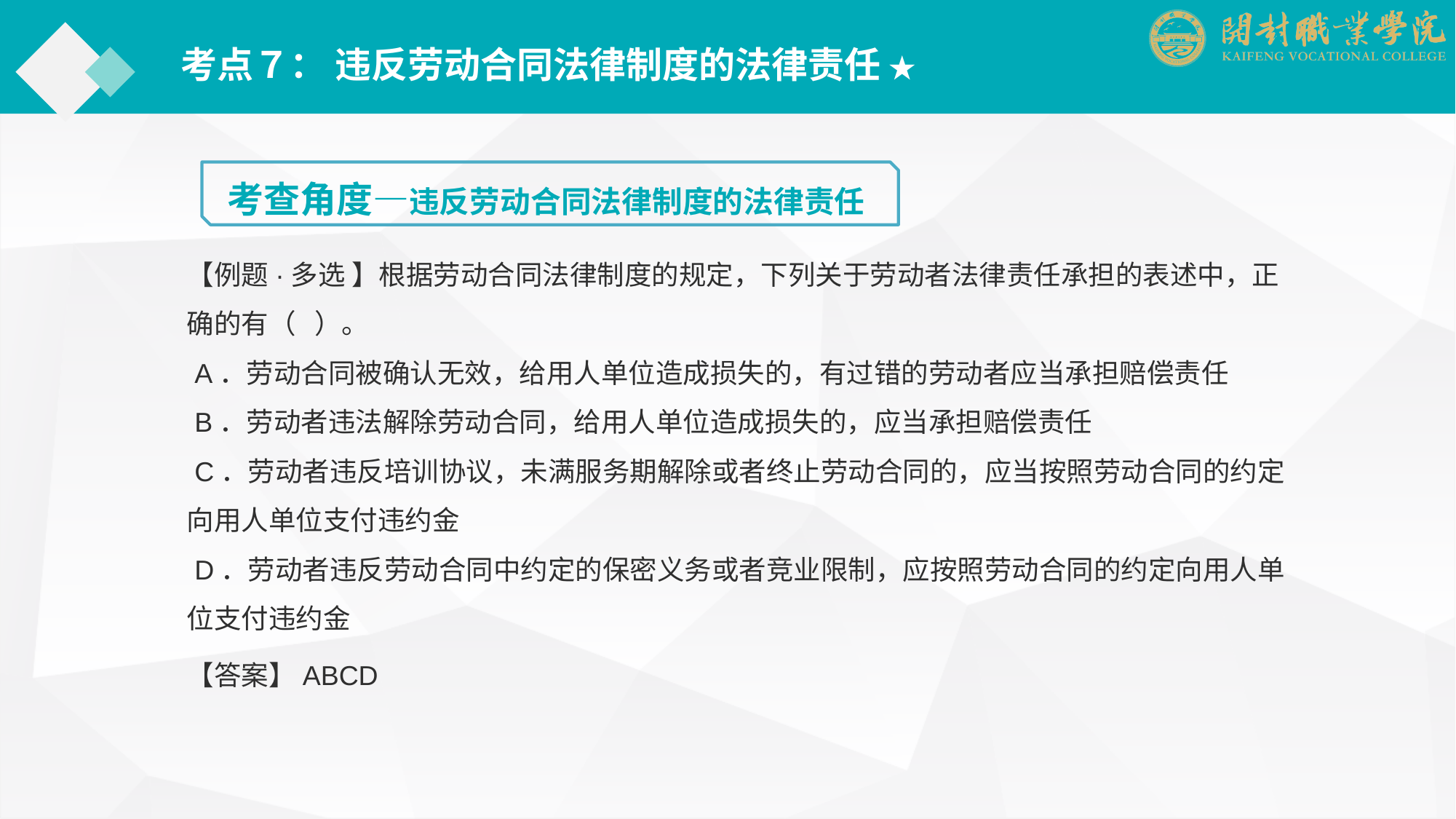

考点７： 违反劳动合同法律制度的法律责任 ★

考查角度—违反劳动合同法律制度的法律责任
【例题·多选 】根据劳动合同法律制度的规定，下列关于劳动者法律责任承担的表述中，正确的有（   ）。
 A．劳动合同被确认无效，给用人单位造成损失的，有过错的劳动者应当承担赔偿责任
 B．劳动者违法解除劳动合同，给用人单位造成损失的，应当承担赔偿责任
 C．劳动者违反培训协议，未满服务期解除或者终止劳动合同的，应当按照劳动合同的约定向用人单位支付违约金
 D．劳动者违反劳动合同中约定的保密义务或者竞业限制，应按照劳动合同的约定向用人单位支付违约金
【答案】ABCD